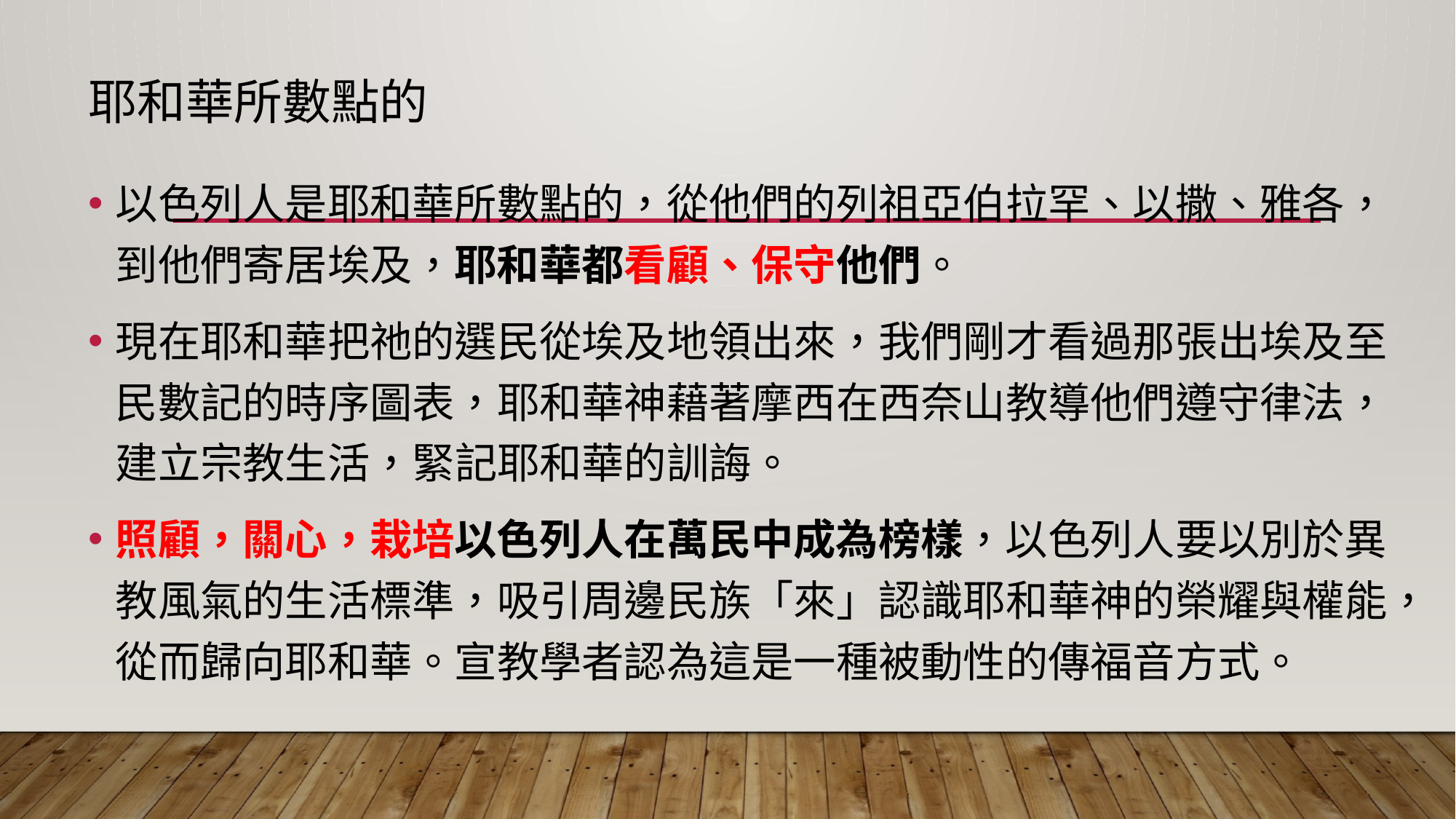

# 耶和華所數點的
以色列人是耶和華所數點的，從他們的列祖亞伯拉罕、以撒、雅各，到他們寄居埃及，耶和華都看顧、保守他們。
現在耶和華把祂的選民從埃及地領出來，我們剛才看過那張出埃及至民數記的時序圖表，耶和華神藉著摩西在西奈山教導他們遵守律法，建立宗教生活，緊記耶和華的訓誨。
照顧，關心，栽培以色列人在萬民中成為榜樣，以色列人要以別於異教風氣的生活標準，吸引周邊民族「來」認識耶和華神的榮耀與權能，從而歸向耶和華。宣教學者認為這是一種被動性的傳福音方式。